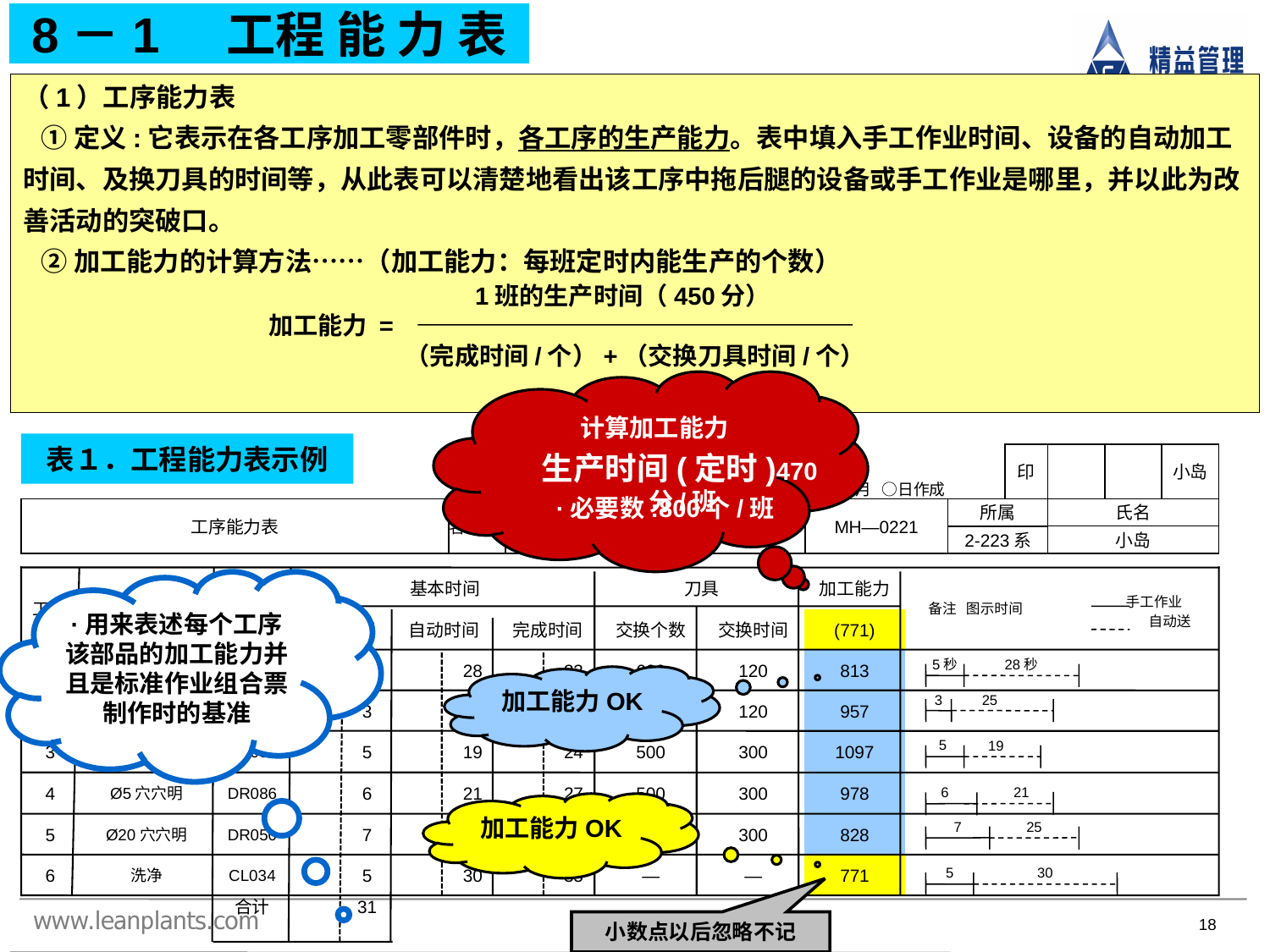

8－1    工程 能 力 表
（1）工序能力表
   ①定义:它表示在各工序加工零部件时，各工序的生产能力。表中填入手工作业时间、设备的自动加工时间、及换刀具的时间等，从此表可以清楚地看出该工序中拖后腿的设备或手工作业是哪里，并以此为改善活动的突破口。
   ②加工能力的计算方法……（加工能力：每班定时内能生产的个数）

#
1班的生产时间（450分）
加工能力
=

（完成时间/个）+（交换刀具时间/个）

计算加工能力
生产时间(定时)470分/班
·必要数:800个/班
表１．工程能力表示例
印

小岛
工序能力表
品番品名
35372-1600
护罩、油泵
线名
MH—0221
所属
氏名
小岛
2-223系
新改    ○年   ○月   ○日作成

手工作业
自动送
工序

工序名称

机编

基本时间
刀具
加工能力
备注   图示时间

手工时间

自动时间
完成时间
交换个数
交换时间
(771)

1

基准面切削
LS023

5

28

33
600
120
813

5秒
28秒

3
25
2

端面切削
LS024

3

25

28
600
120
957

3

Ø10穴穴明
DR085

5

19

24
500
300
1097

5
19

4

Ø5穴穴明
DR086

6

21

27
500
300
978
6
21

5

Ø20穴穴明
DR050

7

25

32
500
300
828
7
25

6

洗净
CL034

5

30

35
—
—
771
5
30

合计
31

·用来表述每个工序该部品的加工能力并且是标准作业组合票制作时的基准

加工能力OK
加工能力OK

小数点以后忽略不记

合计

31